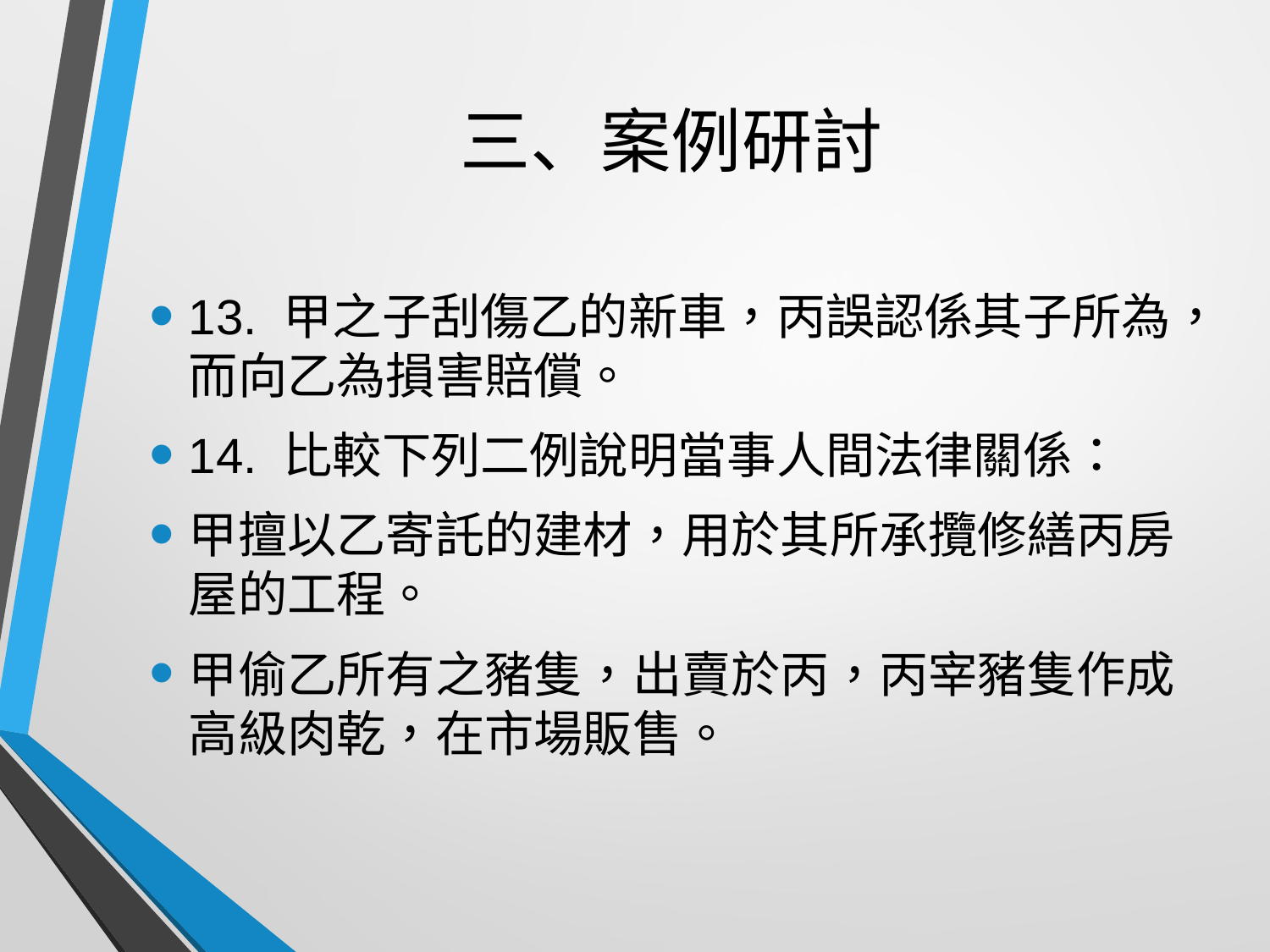

# 三、案例研討
13. 甲之子刮傷乙的新車，丙誤認係其子所為，而向乙為損害賠償。
14. 比較下列二例說明當事人間法律關係：
甲擅以乙寄託的建材，用於其所承攬修繕丙房屋的工程。
甲偷乙所有之豬隻，出賣於丙，丙宰豬隻作成高級肉乾，在市場販售。